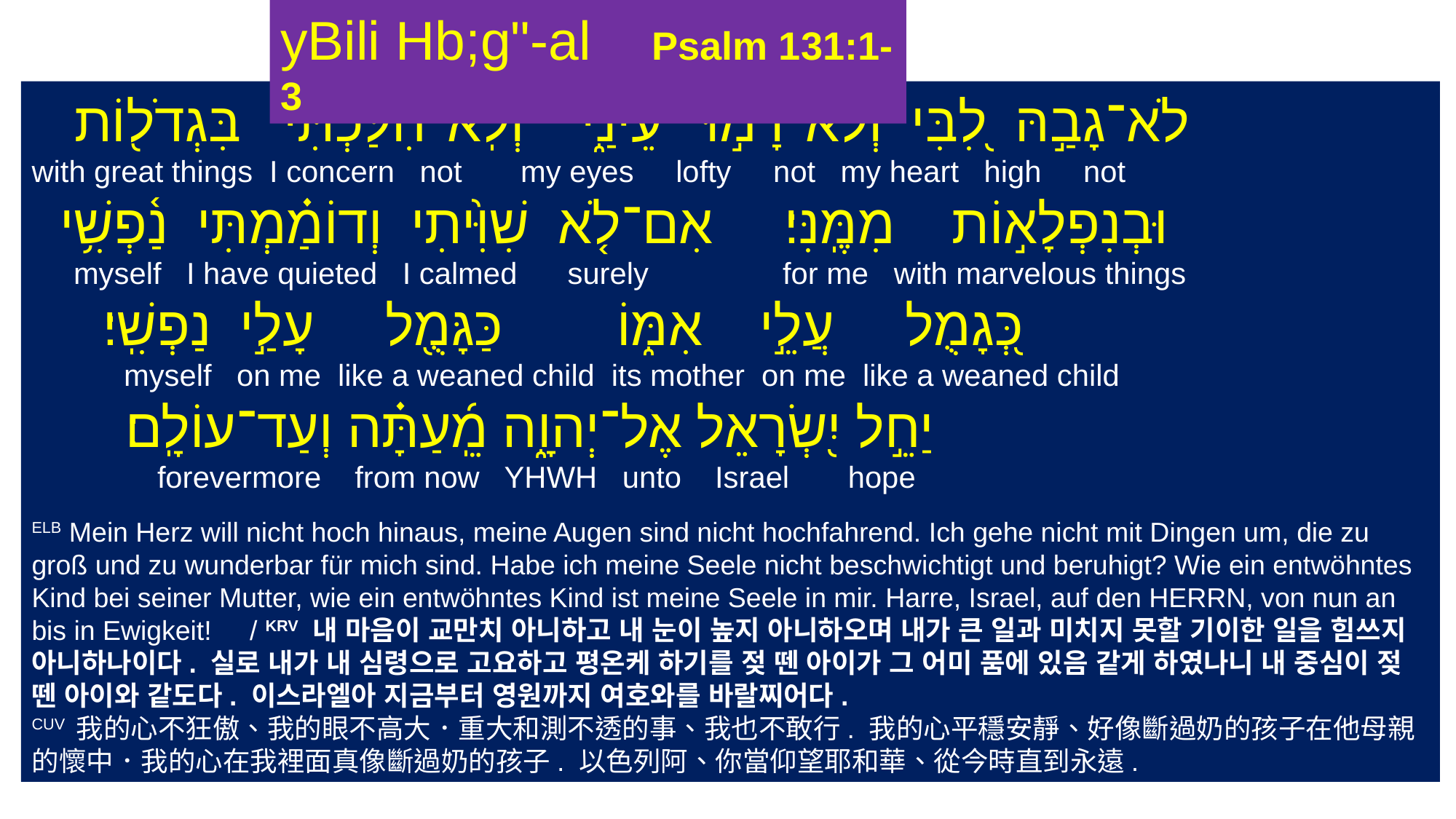

yBili Hb;g"-al    Psalm 131:1-3
   ‎ ‎ לֹא־גָבַ֣הּ  לִ֭בִּי  וְלֹא־רָמ֣וּ   עֵינַ֑י    וְלֹֽא־הִלַּ֓כְתִּי ‎  ‎‎בִּגְדֹל֖וֹת
with great things  I concern   not       my eyes     lofty     not   my heart   high     not
וּבְנִפְלָא֣וֹת    מִמֶּֽנִּי׃     ‎אִם־לֹ֤א  שִׁוִּ֙יתִי  וְדוֹמַ֗מְתִּי  נַ֫פְשִׁ֥י
     myself   I have quieted   I calmed      surely                for me   with marvelous things
 כְּ֭גָמֻל     עֲלֵ֣י    אִמּ֑וֹ        כַּגָּמֻ֖ל     עָלַ֣י  נַפְשִֽׁי׃
           myself   on me  like a weaned child  its mother  on me  like a weaned child
            ‎יַחֵ֣ל יִ֭שְׂרָאֵל אֶל־יְהוָ֑ה מֵֽ֜עַתָּ֗ה וְעַד־עוֹלָֽם׃
               forevermore    from now   YHWH   unto    Israel       hope

ELB Mein Herz will nicht hoch hinaus, meine Augen sind nicht hochfahrend. Ich gehe nicht mit Dingen um, die zu groß und zu wunderbar für mich sind. Habe ich meine Seele nicht beschwichtigt und beruhigt? Wie ein entwöhntes Kind bei seiner Mutter, wie ein entwöhntes Kind ist meine Seele in mir. Harre, Israel, auf den HERRN, von nun an bis in Ewigkeit!     / KRV 내 마음이 교만치 아니하고 내 눈이 높지 아니하오며 내가 큰 일과 미치지 못할 기이한 일을 힘쓰지 아니하나이다. 실로 내가 내 심령으로 고요하고 평온케 하기를 젖 뗀 아이가 그 어미 품에 있음 같게 하였나니 내 중심이 젖 뗀 아이와 같도다. 이스라엘아 지금부터 영원까지 여호와를 바랄찌어다.
CUV 我的心不狂傲、我的眼不高大．重大和測不透的事、我也不敢行. 我的心平穩安靜、好像斷過奶的孩子在他母親的懷中．我的心在我裡面真像斷過奶的孩子. 以色列阿、你當仰望耶和華、從今時直到永遠.